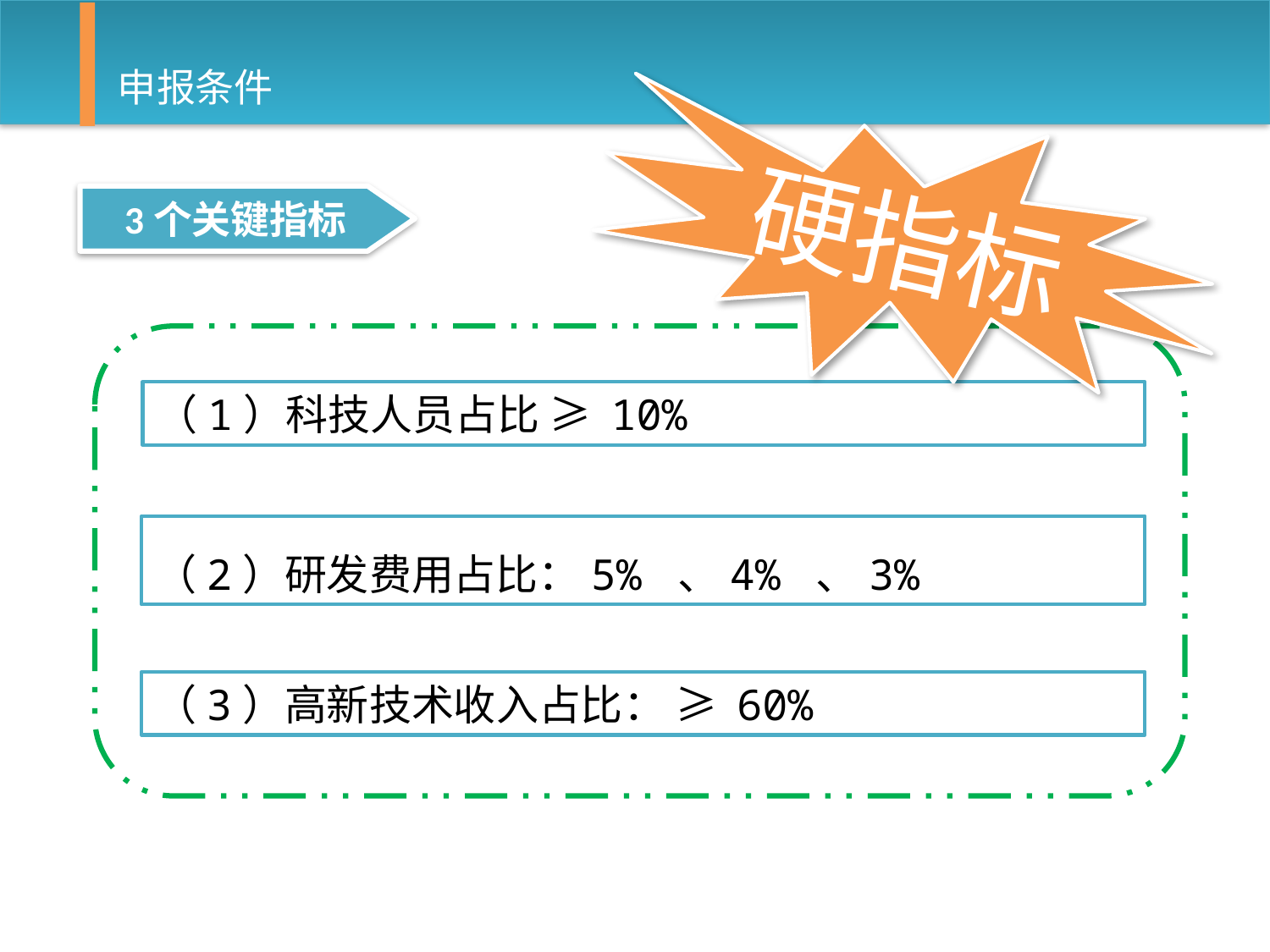

# 申报条件
硬指标
3个关键指标

（1）科技人员占比 ≥ 10%
（2）研发费用占比：5% 、4% 、3%
（3）高新技术收入占比： ≥ 60%